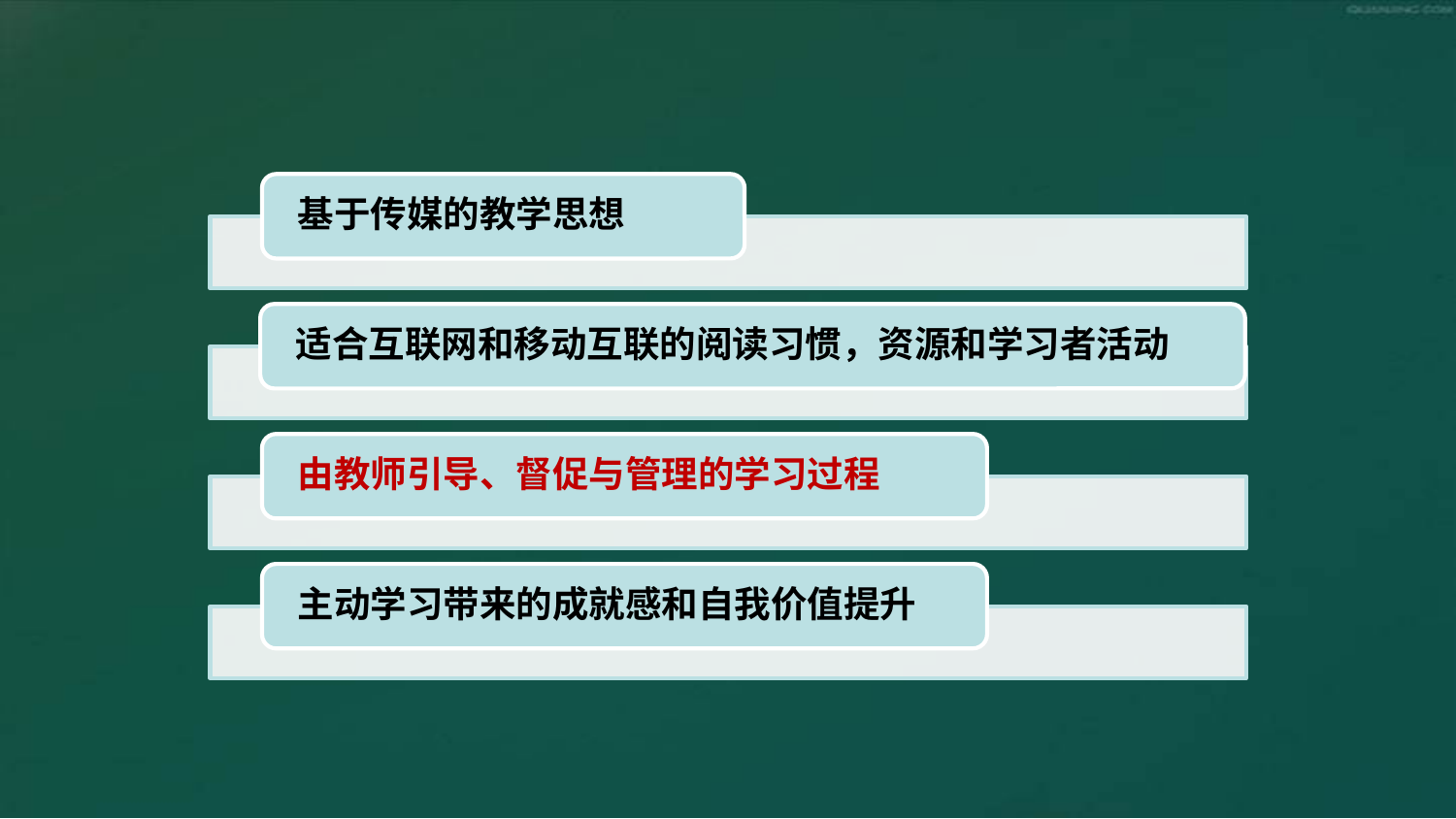

基于传媒的教学思想
适合互联网和移动互联的阅读习惯，资源和学习者活动
由教师引导、督促与管理的学习过程
主动学习带来的成就感和自我价值提升